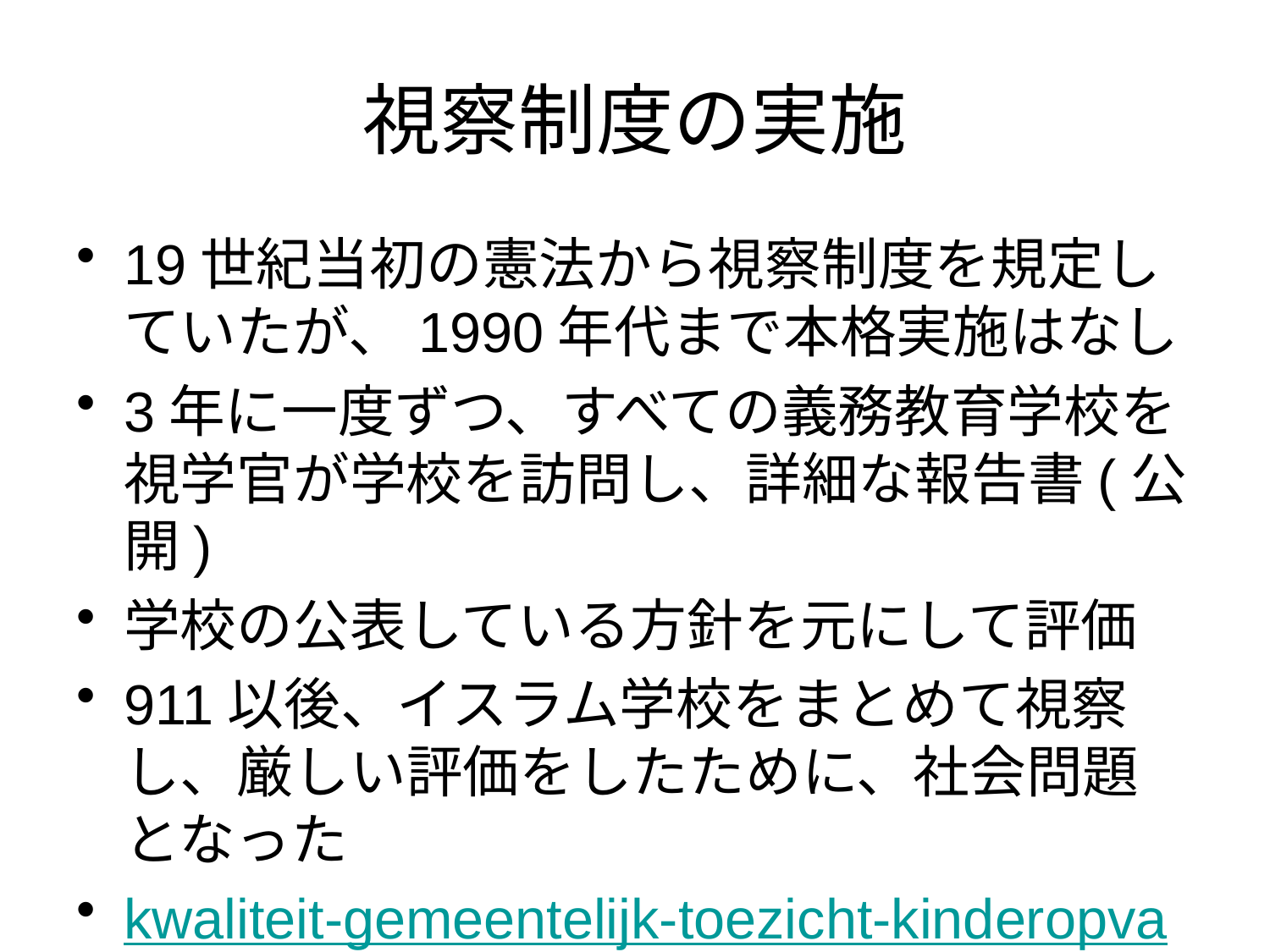

# 視察制度の実施
19世紀当初の憲法から視察制度を規定していたが、1990年代まで本格実施はなし
3年に一度ずつ、すべての義務教育学校を視学官が学校を訪問し、詳細な報告書(公開)
学校の公表している方針を元にして評価
911以後、イスラム学校をまとめて視察し、厳しい評価をしたために、社会問題となった
kwaliteit-gemeentelijk-toezicht-kinderopvang-2012-2013.pdf